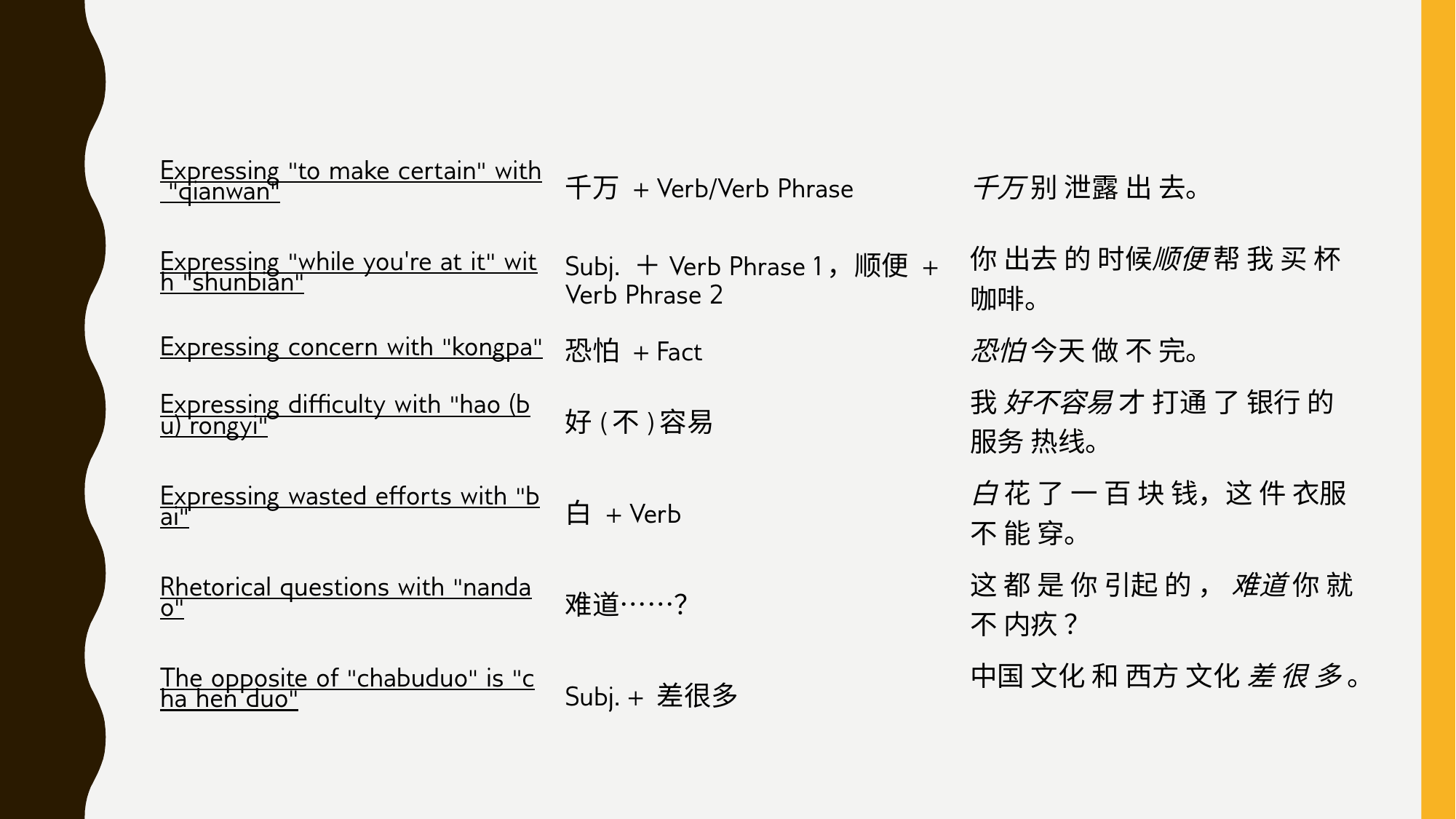

#
| Expressing "to make certain" with "qianwan" | 千万 + Verb/Verb Phrase | 千万 别 泄露 出 去。 |
| --- | --- | --- |
| Expressing "while you're at it" with "shunbian" | Subj. ＋Verb Phrase 1，顺便 + Verb Phrase 2 | 你 出去 的 时候顺便 帮 我 买 杯 咖啡。 |
| Expressing concern with "kongpa" | 恐怕 + Fact | 恐怕 今天 做 不 完。 |
| Expressing difficulty with "hao (bu) rongyi" | 好(不)容易 | 我 好不容易 才 打通 了 银行 的 服务 热线。 |
| Expressing wasted efforts with "bai" | 白 + Verb | 白 花 了 一 百 块 钱，这 件 衣服 不 能 穿。 |
| Rhetorical questions with "nandao" | 难道⋯⋯？ | 这 都 是 你 引起 的 ， 难道 你 就 不 内疚 ？ |
| The opposite of "chabuduo" is "cha hen duo" | Subj. + 差很多 | 中国 文化 和 西方 文化 差 很 多 。 |